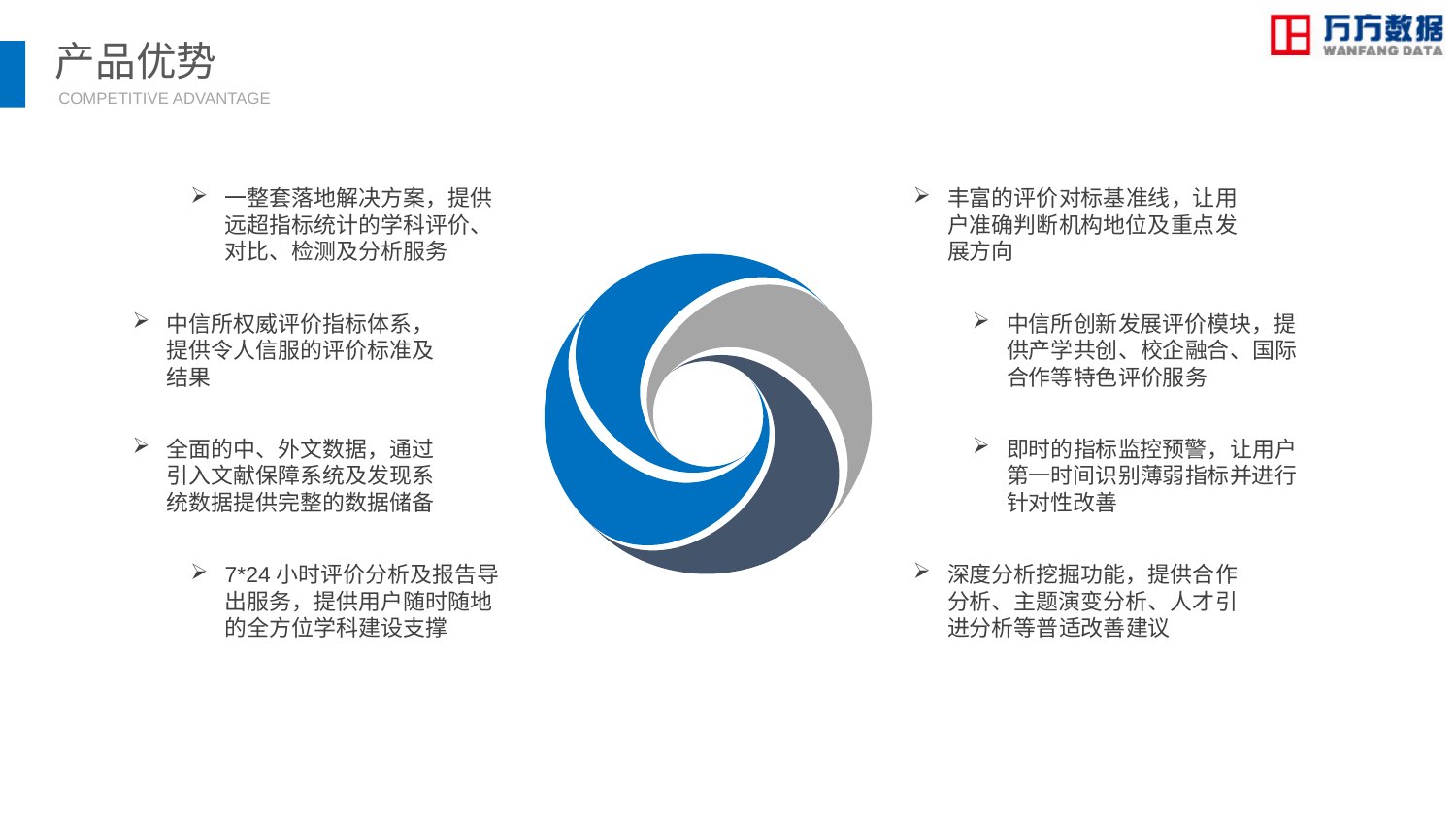

产品优势

COMPETITIVE ADVANTAGE
一整套落地解决方案，提供远超指标统计的学科评价、对比、检测及分析服务
丰富的评价对标基准线，让用户准确判断机构地位及重点发展方向

中信所权威评价指标体系，提供令人信服的评价标准及结果
中信所创新发展评价模块，提供产学共创、校企融合、国际合作等特色评价服务
即时的指标监控预警，让用户第一时间识别薄弱指标并进行针对性改善
全面的中、外文数据，通过引入文献保障系统及发现系统数据提供完整的数据储备
深度分析挖掘功能，提供合作分析、主题演变分析、人才引进分析等普适改善建议
7*24小时评价分析及报告导出服务，提供用户随时随地的全方位学科建设支撑